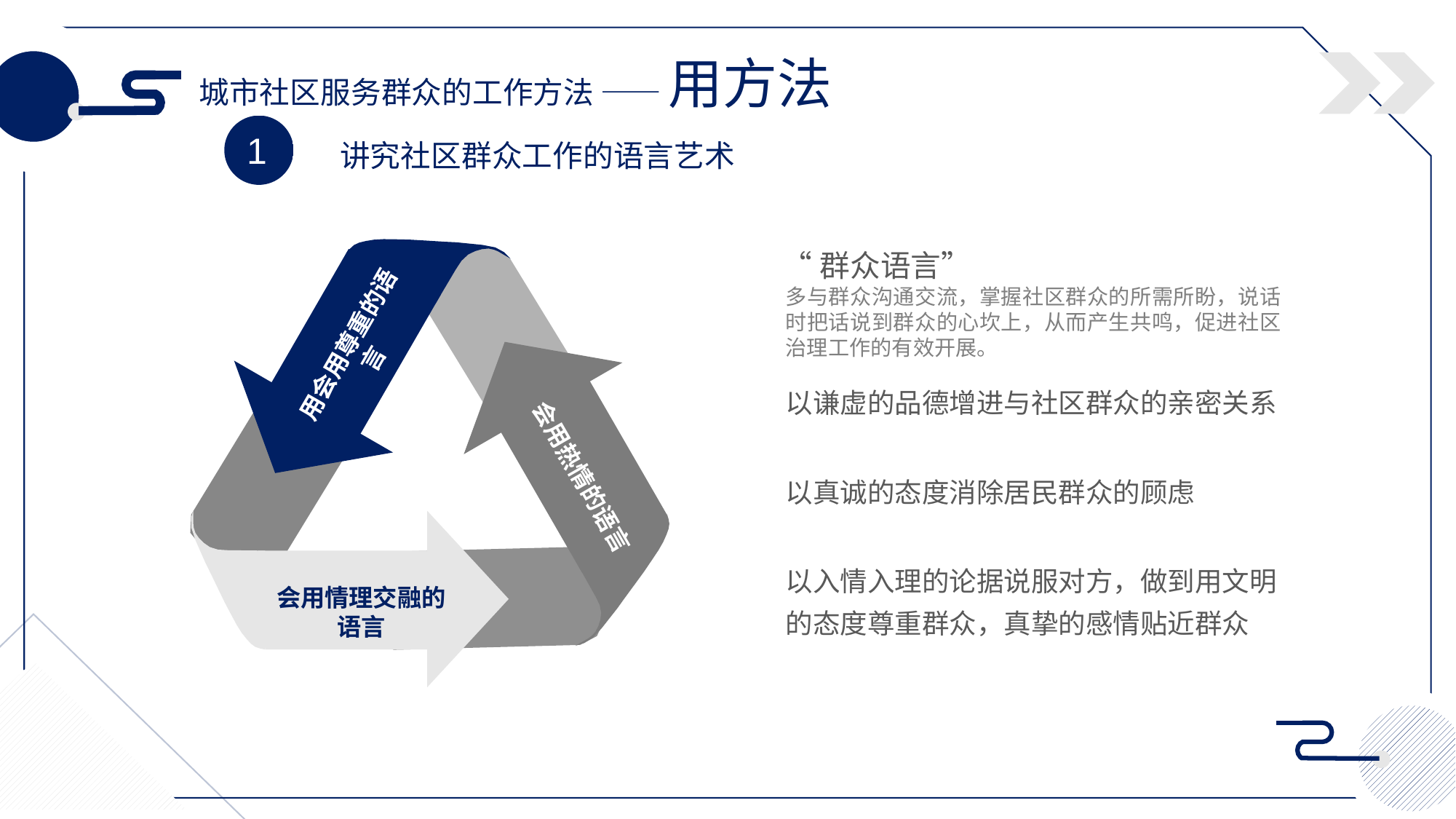

城市社区服务群众的工作方法 —— 用方法

1
讲究社区群众工作的语言艺术

用会用尊重的语言

会用热情的语言

会用情理交融的语言
“群众语言”
多与群众沟通交流，掌握社区群众的所需所盼，说话时把话说到群众的心坎上，从而产生共鸣，促进社区治理工作的有效开展。
以谦虚的品德增进与社区群众的亲密关系
以真诚的态度消除居民群众的顾虑
以入情入理的论据说服对方，做到用文明的态度尊重群众，真挚的感情贴近群众